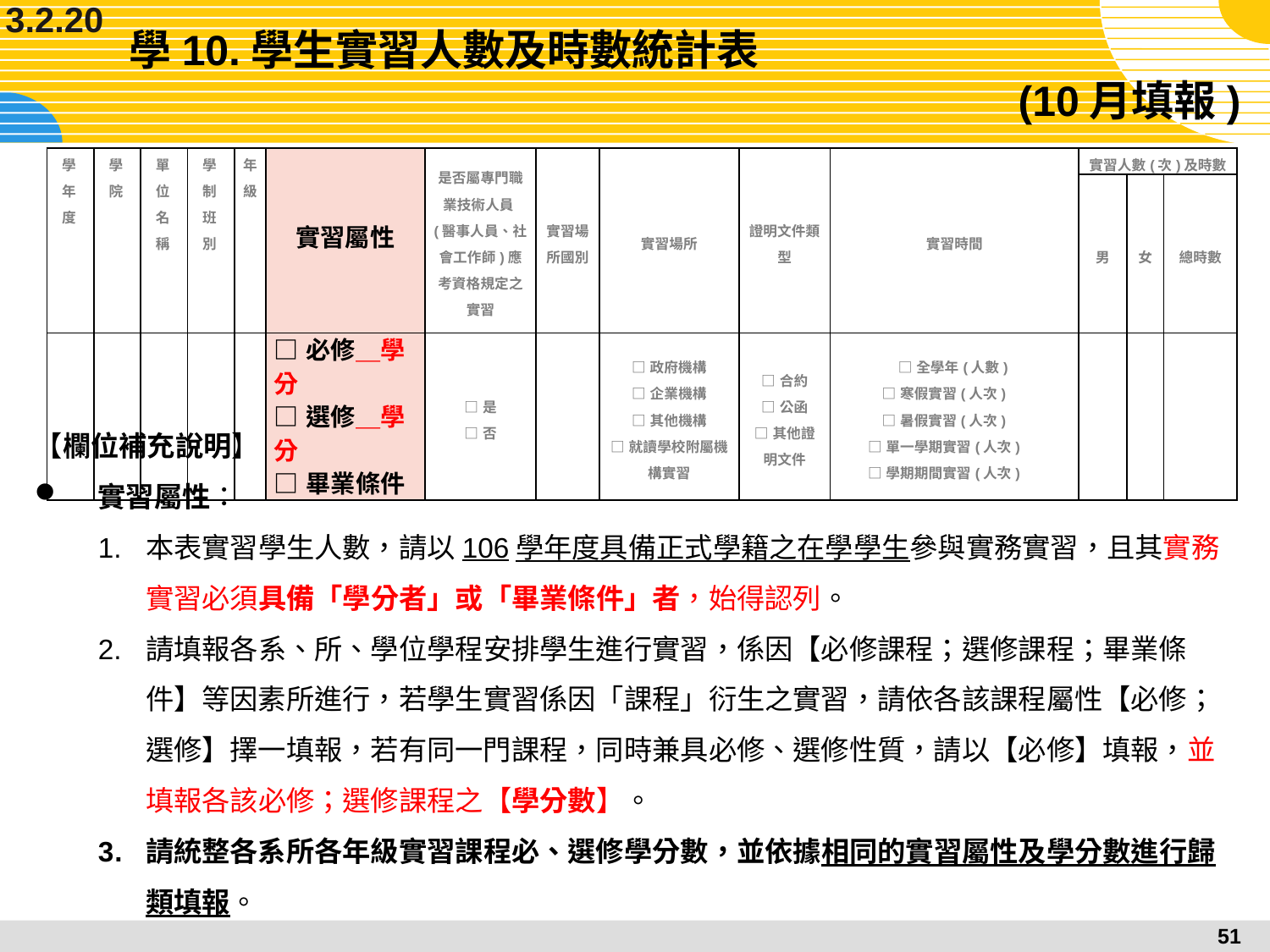

3.2.20
# 學10.學生實習人數及時數統計表 (10月填報)
| 學年度 | 學院 | 單位名稱 | 學制班別 | 年級 | 實習屬性 | 是否屬專門職業技術人員(醫事人員、社會工作師)應考資格規定之實習 | 實習場所國別 | 實習場所 | 證明文件類型 | 實習時間 | 實習人數(次)及時數 |  |  |
| --- | --- | --- | --- | --- | --- | --- | --- | --- | --- | --- | --- | --- | --- |
|  |  |  |  |  |  |  |  |  |  |  | 男 | 女 | 總時數 |
|  |  |  |  |  | □必修＿學分 □選修＿學分 □畢業條件 | □是 □否 |  | □政府機構 □企業機構 □其他機構 □就讀學校附屬機構實習 | □合約 □公函 □其他證明文件 | □全學年(人數) □寒假實習(人次) □暑假實習(人次) □單一學期實習(人次) □學期期間實習(人次) |  |  |  |
【欄位補充說明】
實習屬性：
本表實習學生人數，請以106學年度具備正式學籍之在學學生參與實務實習，且其實務實習必須具備「學分者」或「畢業條件」者，始得認列。
請填報各系、所、學位學程安排學生進行實習，係因【必修課程；選修課程；畢業條件】等因素所進行，若學生實習係因「課程」衍生之實習，請依各該課程屬性【必修；選修】擇一填報，若有同一門課程，同時兼具必修、選修性質，請以【必修】填報，並填報各該必修；選修課程之【學分數】。
請統整各系所各年級實習課程必、選修學分數，並依據相同的實習屬性及學分數進行歸類填報。